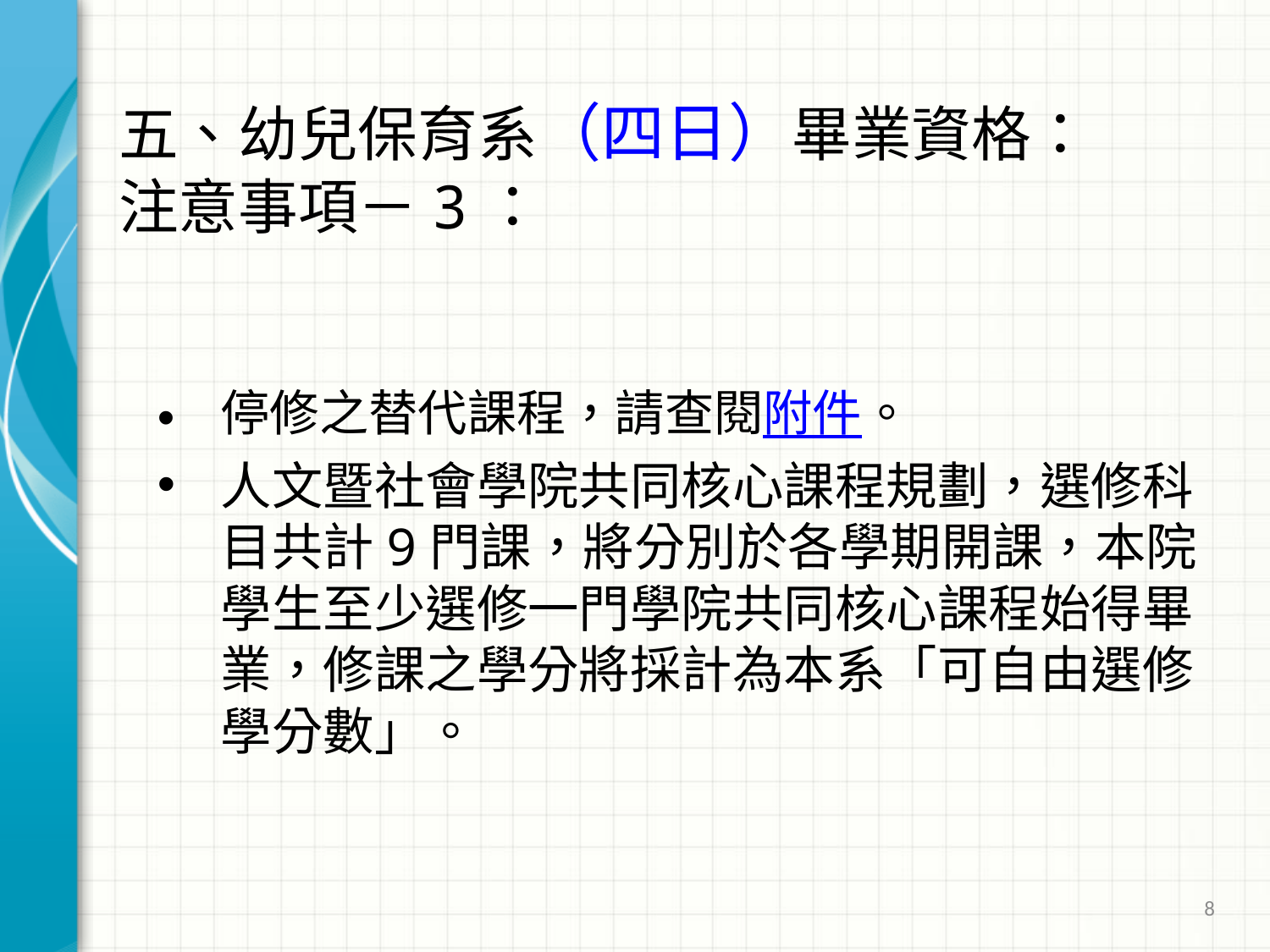

# 五、幼兒保育系（四日）畢業資格： 注意事項－3：
停修之替代課程，請查閱附件。
人文暨社會學院共同核心課程規劃，選修科目共計9門課，將分別於各學期開課，本院學生至少選修一門學院共同核心課程始得畢業，修課之學分將採計為本系「可自由選修學分數」。
8